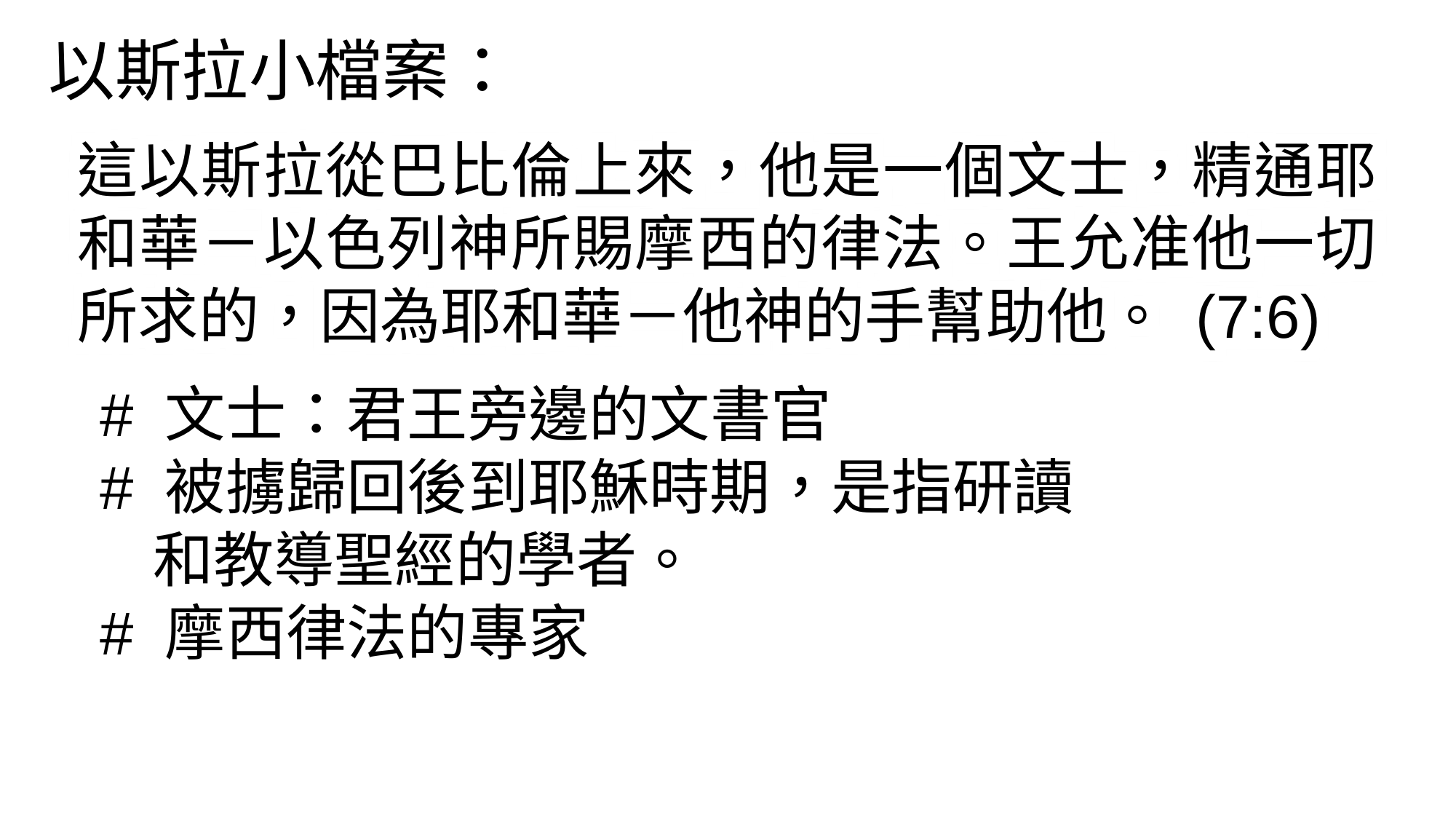

以斯拉小檔案：
這以斯拉從巴比倫上來，他是一個文士，精通耶和華－以色列神所賜摩西的律法。王允准他一切所求的，因為耶和華－他神的手幫助他。 (7:6)
# 文士：君王旁邊的文書官
# 被擄歸回後到耶穌時期，是指研讀和教導聖經的學者。
# 摩西律法的專家